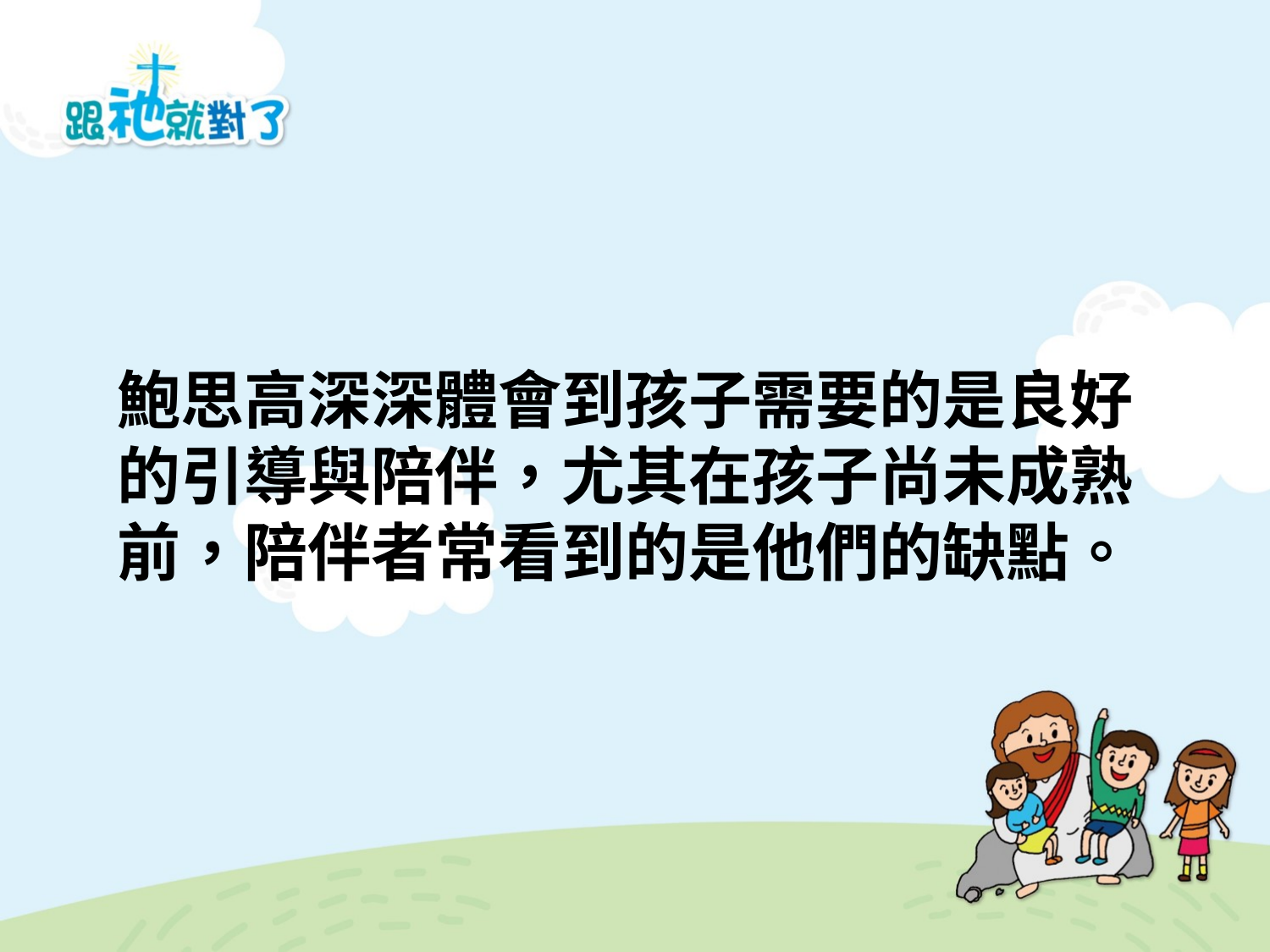

鮑思高深深體會到孩子需要的是良好的引導與陪伴，尤其在孩子尚未成熟前，陪伴者常看到的是他們的缺點。